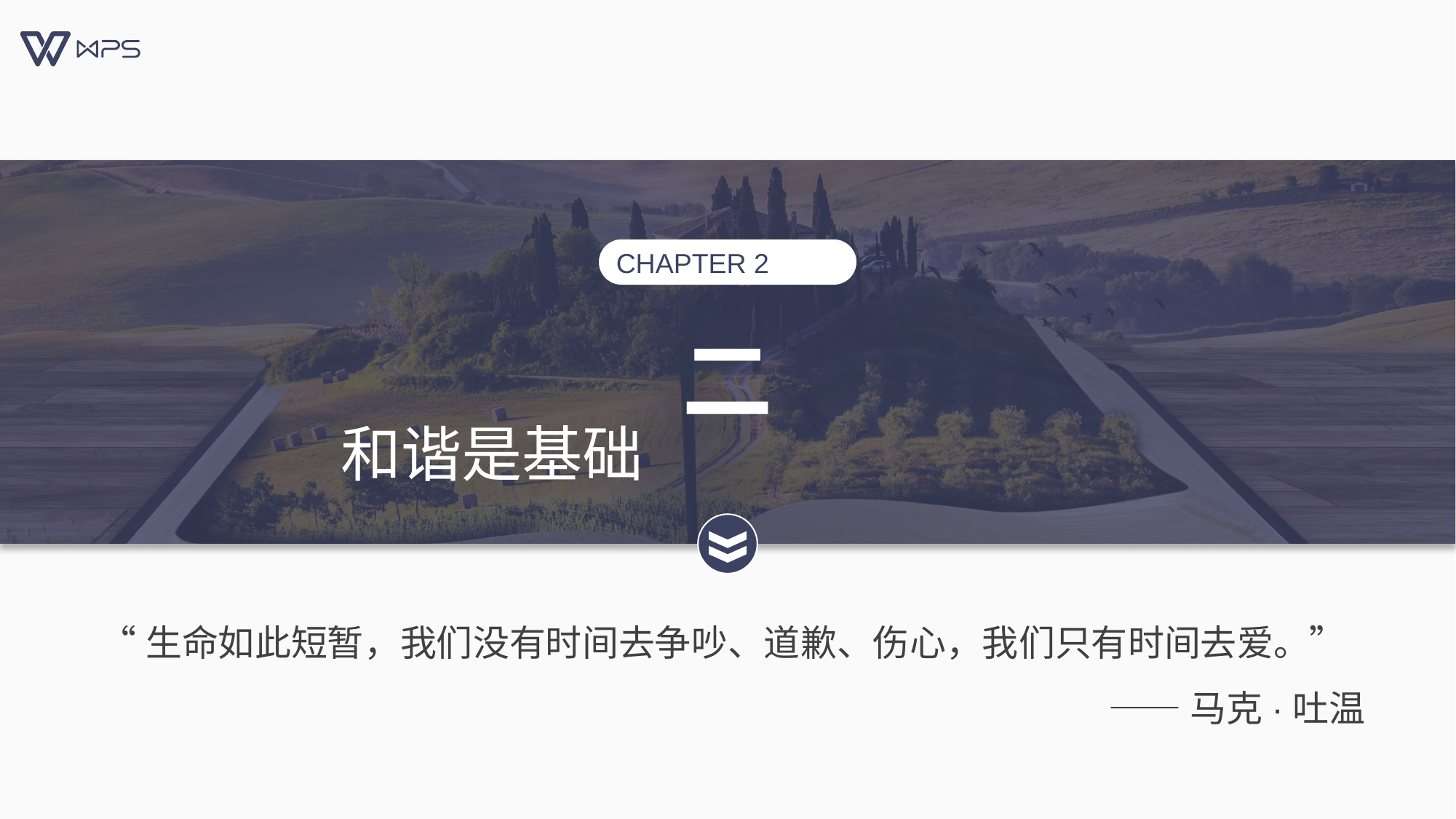

CHAPTER 2
二
和谐是基础

“生命如此短暂，我们没有时间去争吵、道歉、伤心，我们只有时间去爱。”
——马克·吐温